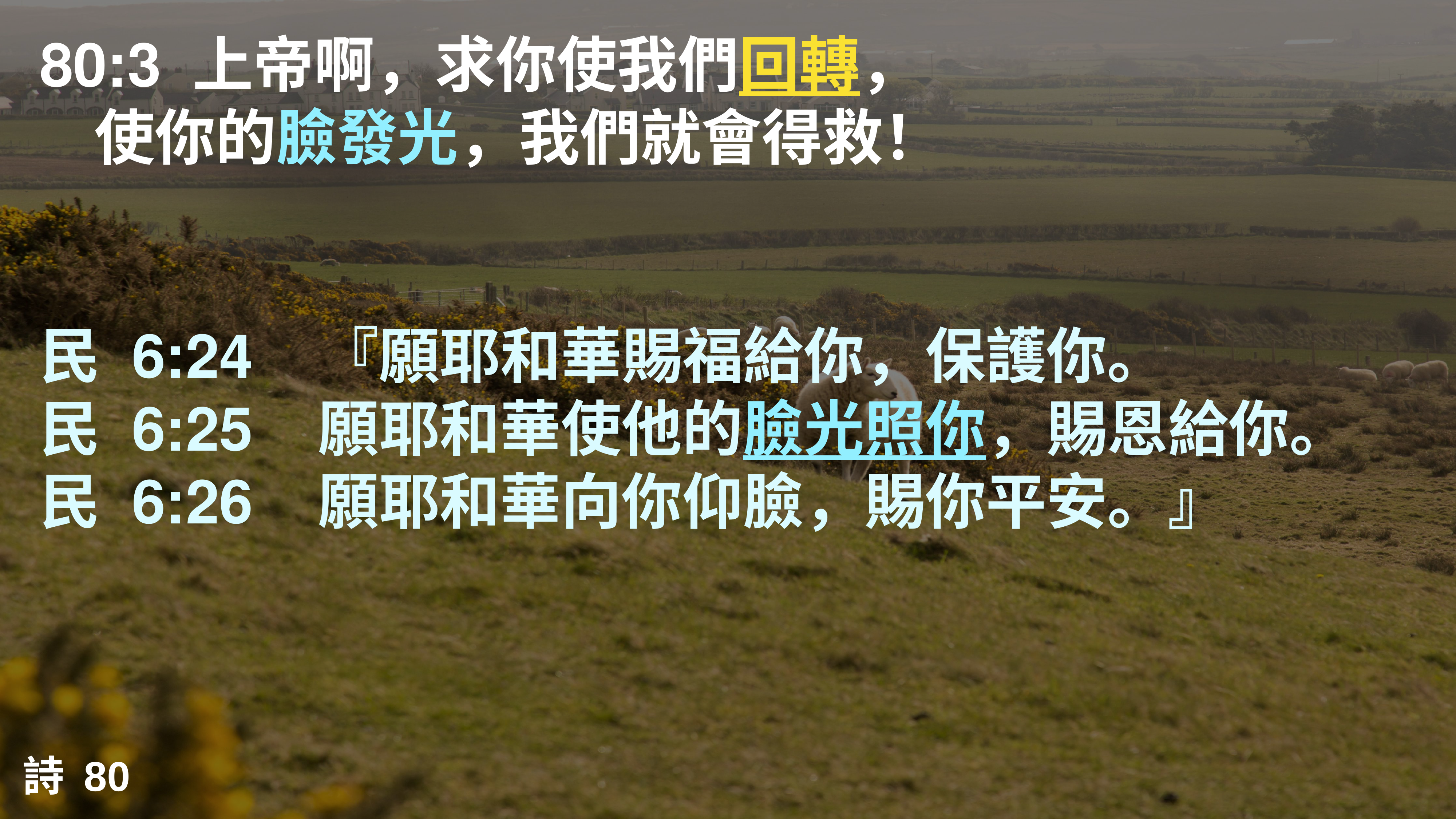

80:3 上帝啊，求你使我們回轉，
	使你的臉發光，我們就會得救！

民 6:24   『願耶和華賜福給你，保護你。
民 6:25   願耶和華使他的臉光照你，賜恩給你。
民 6:26   願耶和華向你仰臉，賜你平安。』
詩 80